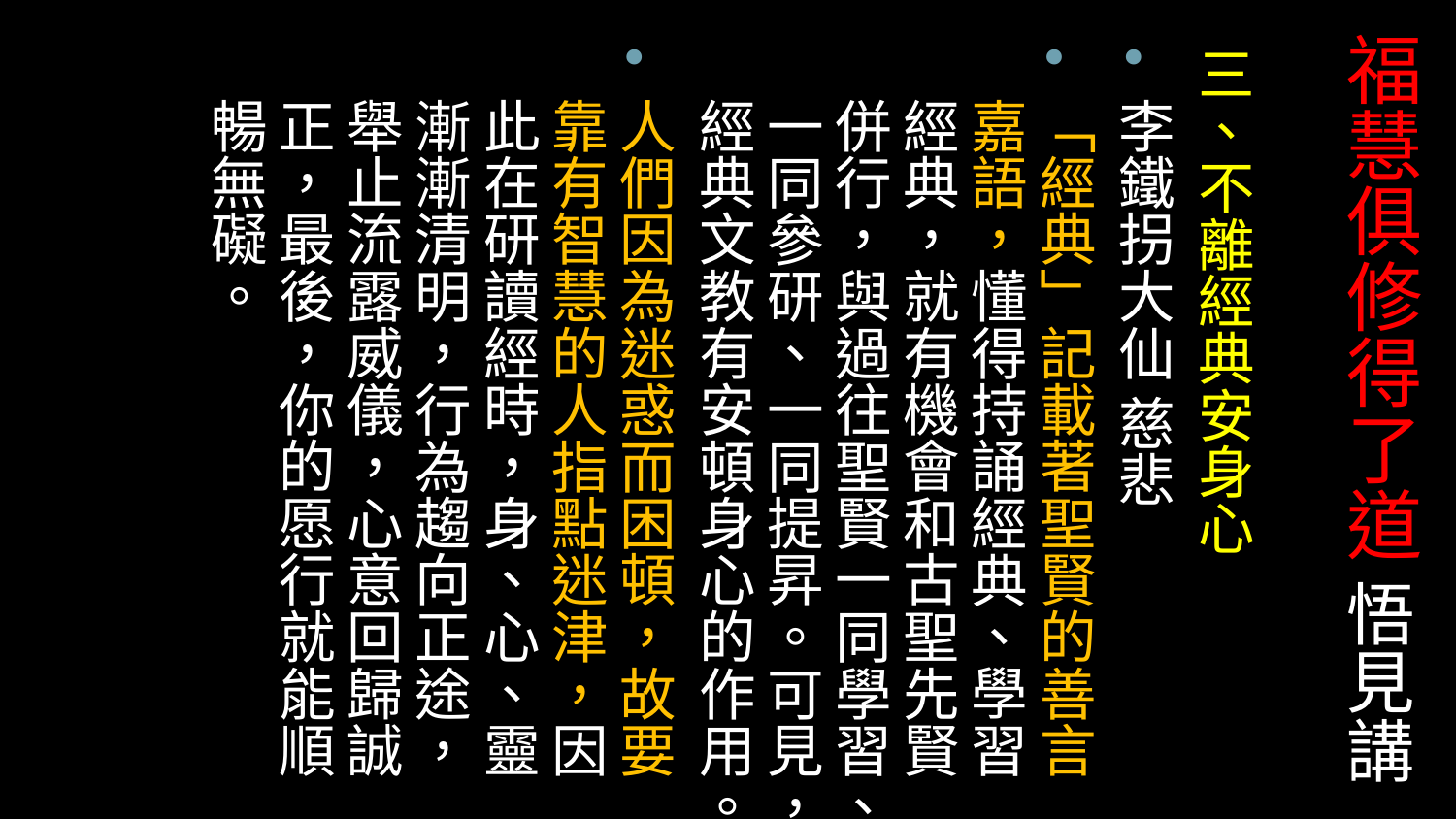

# 福慧俱修得了道 悟見講
三、不離經典安身心
李鐵拐大仙 慈悲
「經典」記載著聖賢的善言嘉語，懂得持誦經典、學習經典，就有機會和古聖先賢併行，與過往聖賢一同學習、一同參研、一同提昇。可見，經典文教有安頓身心的作用。
人們因為迷惑而困頓，故要靠有智慧的人指點迷津，因此在研讀經時，身、心、靈漸漸清明，行為趨向正途，舉止流露威儀，心意回歸誠正，最後，你的愿行就能順暢無礙。